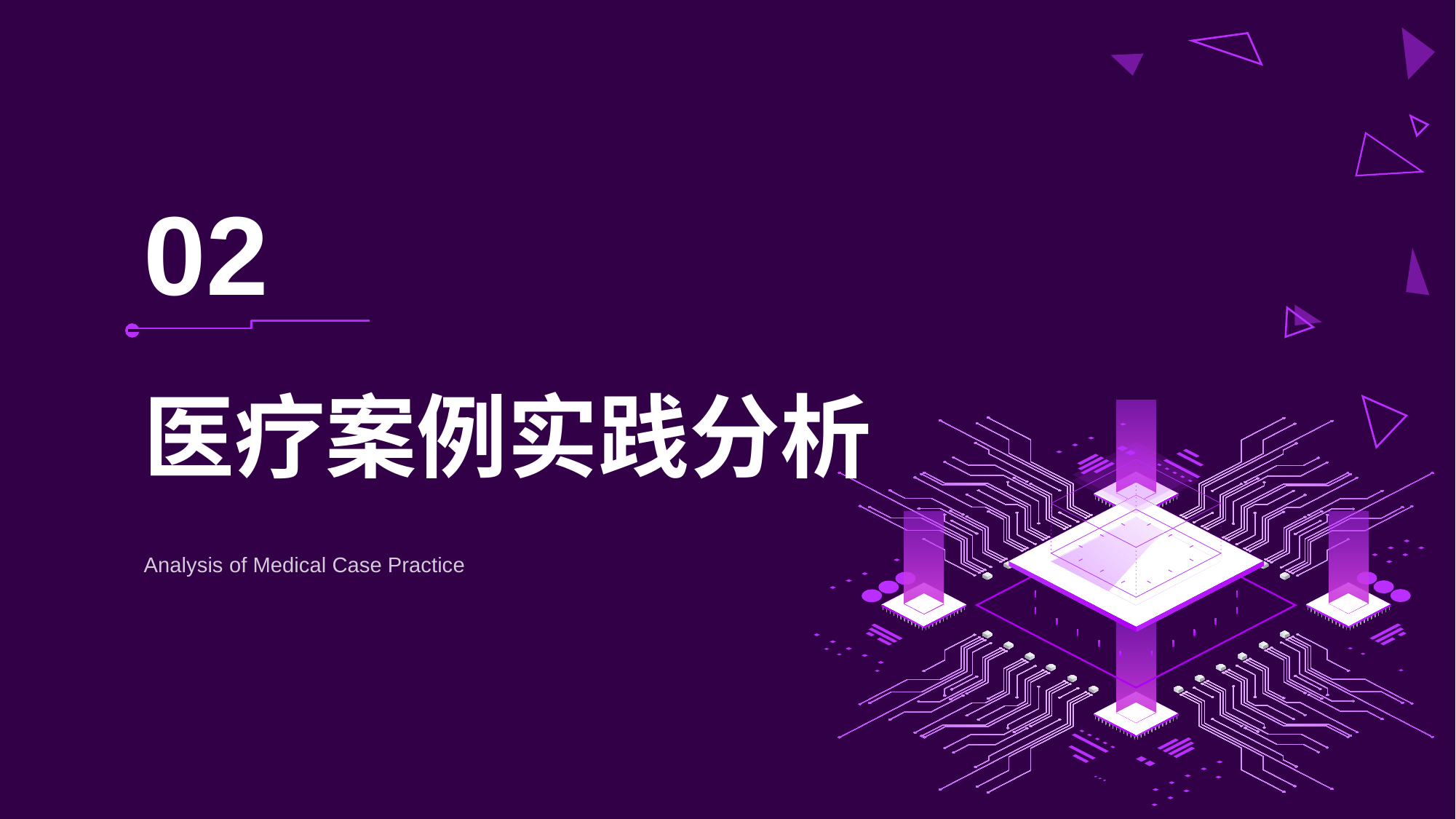

02

医疗案例实践分析

Analysis of Medical Case Practice